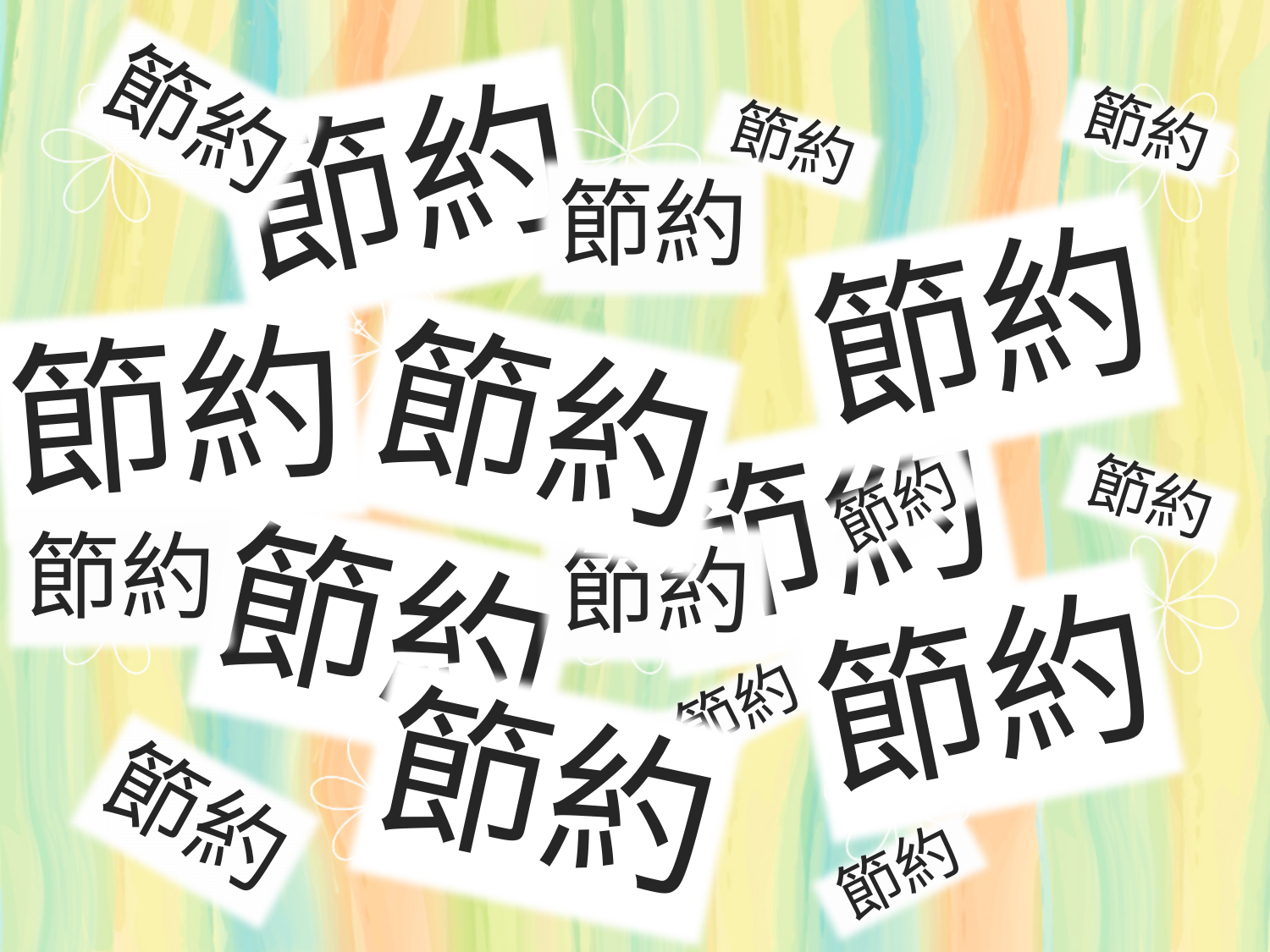

節約
節約
節約
節約
節約
節約
節約
節約
節約
節約
節約
節約
節約
節約
節約
節約
節約
節約
節約
節約
節約